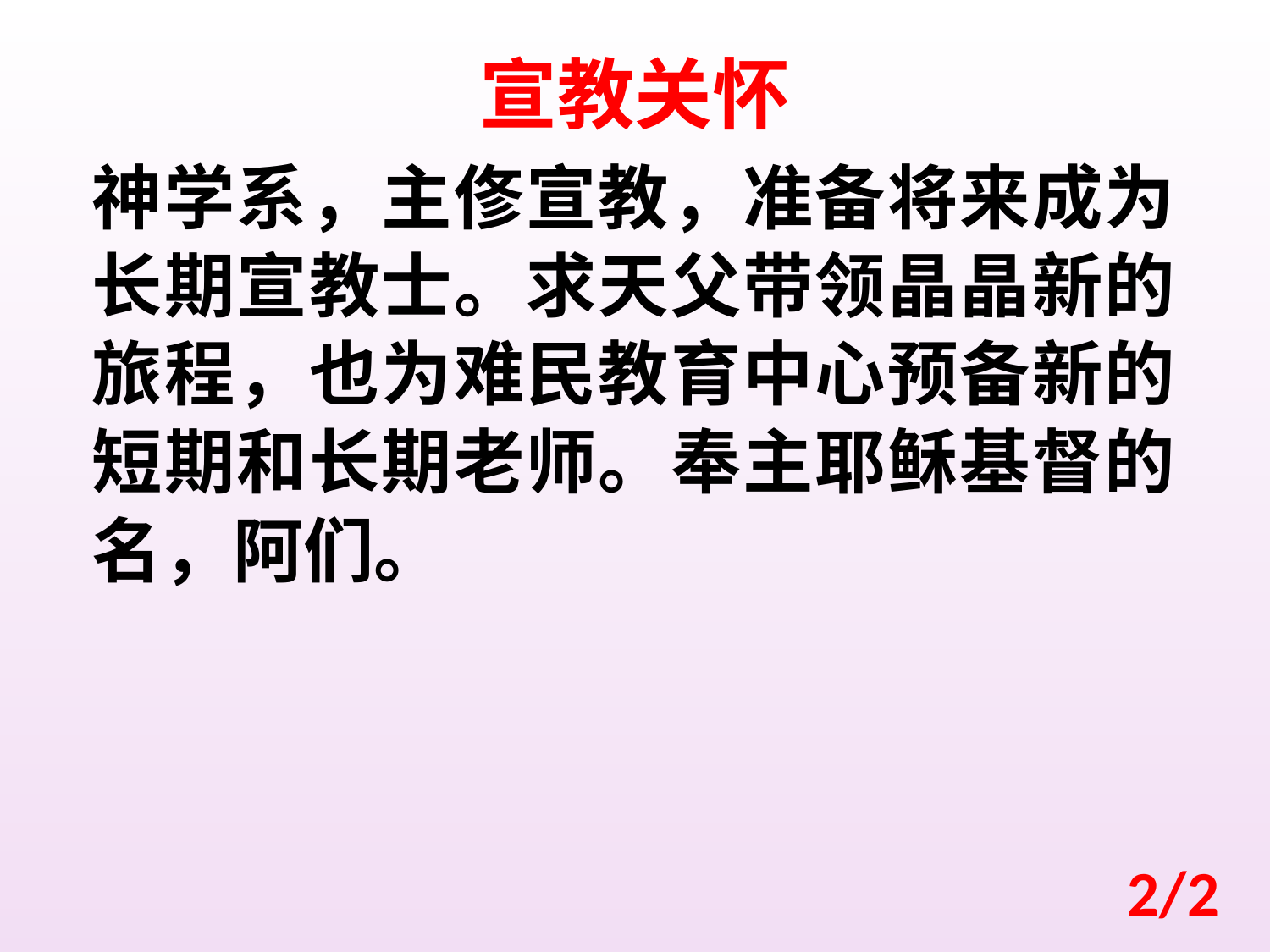

宣教关怀
神学系，主俢宣教，准备将来成为长期宣教士。求天父带领晶晶新的旅程，也为难民教育中心预备新的短期和长期老师。奉主耶稣基督的名，阿们。
2/2